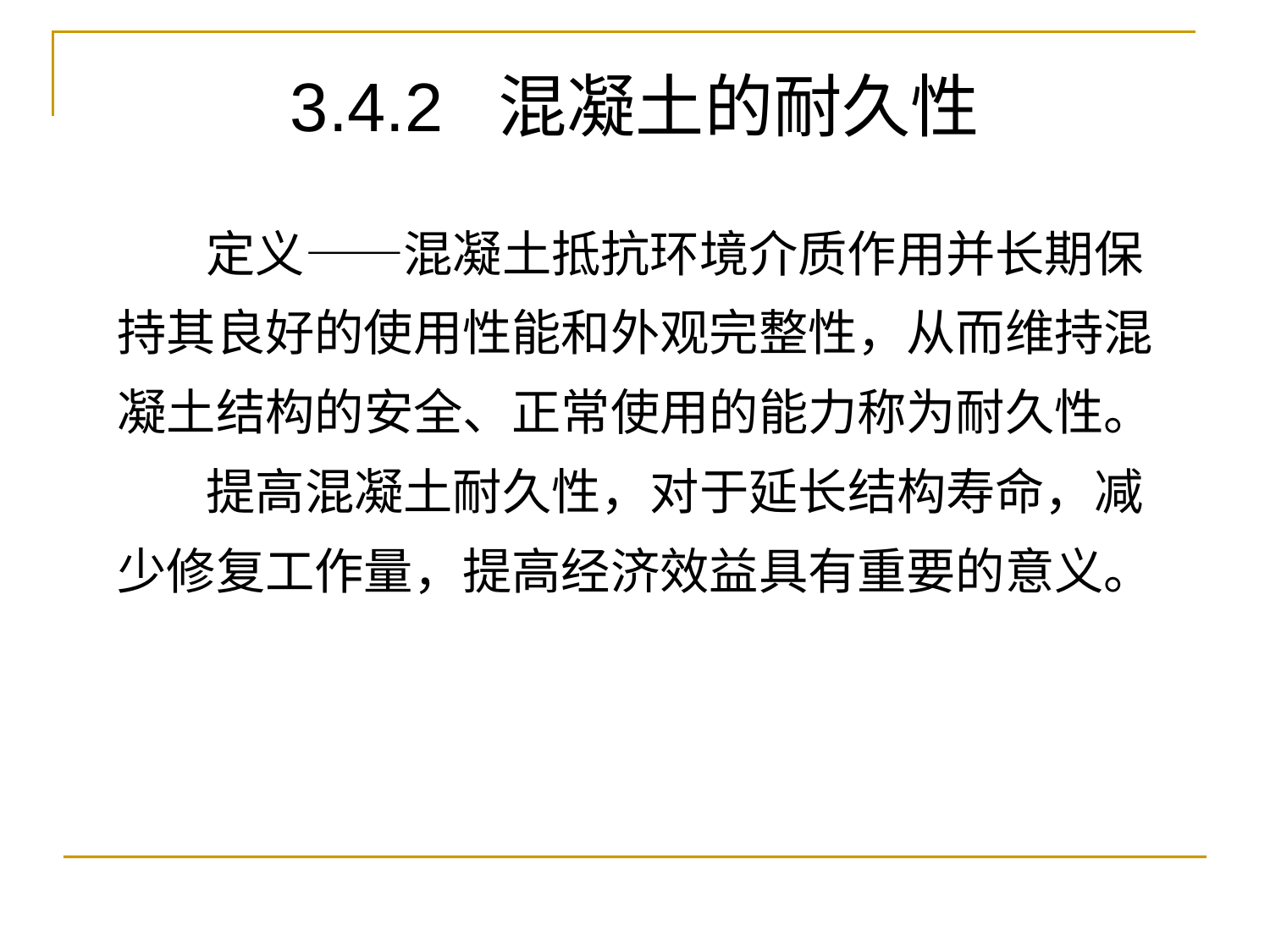

# 3.4.2  混凝土的耐久性
       定义——混凝土抵抗环境介质作用并长期保持其良好的使用性能和外观完整性，从而维持混凝土结构的安全、正常使用的能力称为耐久性。
       提高混凝土耐久性，对于延长结构寿命，减少修复工作量，提高经济效益具有重要的意义。